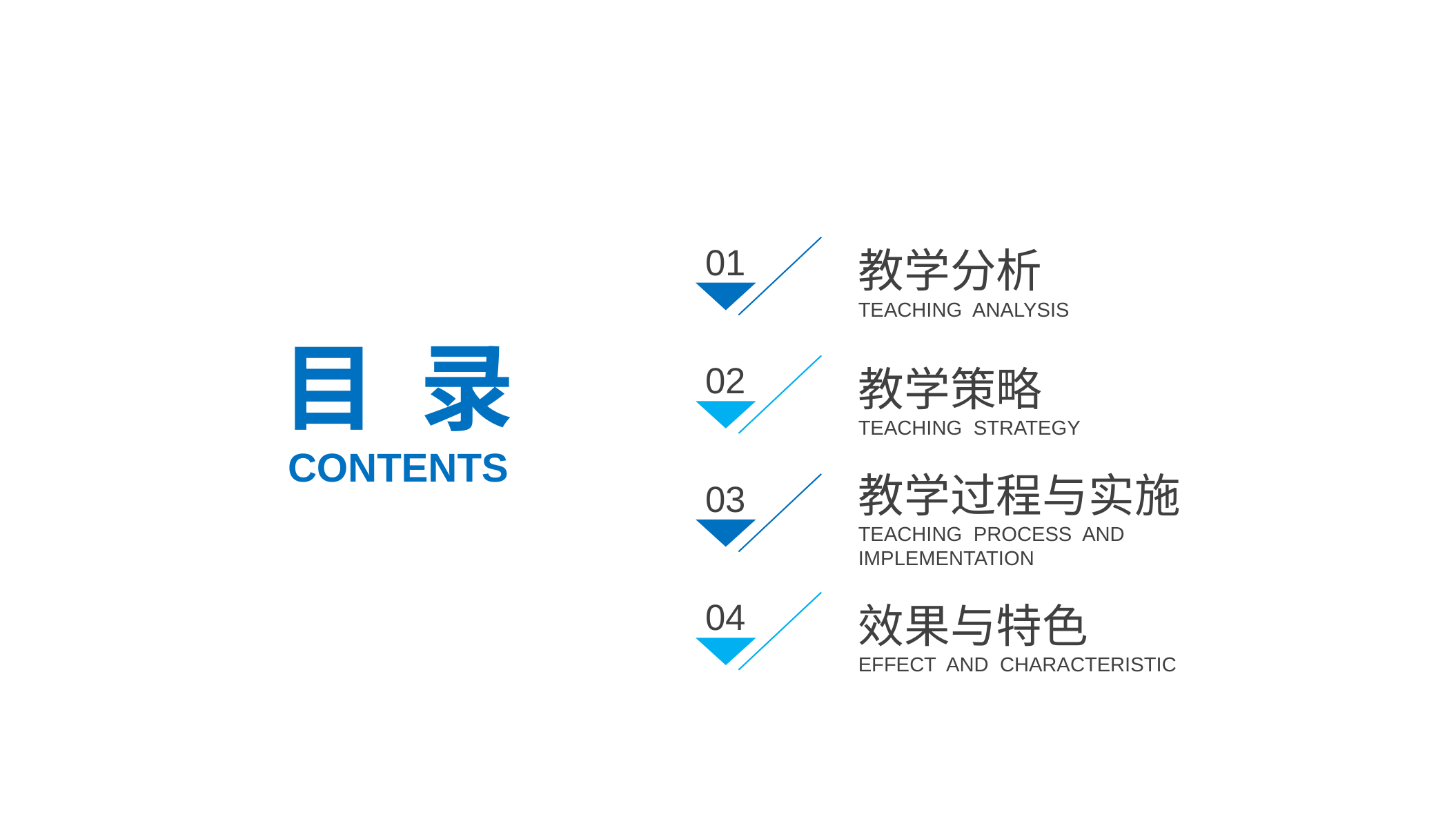

01

教学分析
TEACHING  ANALYSIS
目  录
02

教学策略
TEACHING  STRATEGY
CONTENTS
教学过程与实施
TEACHING  PROCESS  AND  IMPLEMENTATION
03

04

效果与特色
EFFECT  AND  CHARACTERISTIC